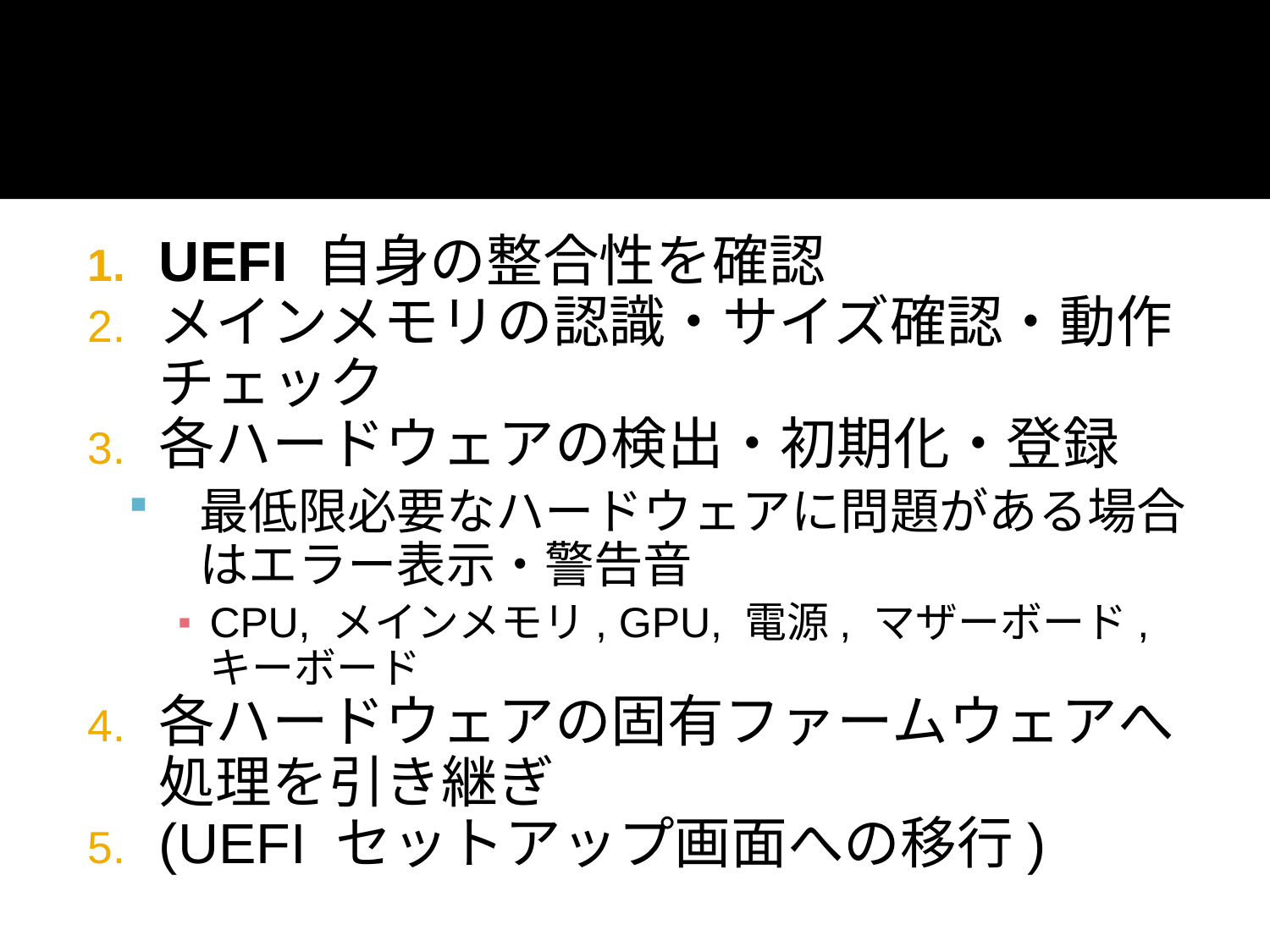

POST の基本的な手順
UEFI 自身の整合性を確認
メインメモリの認識・サイズ確認・動作チェック
各ハードウェアの検出・初期化・登録
最低限必要なハードウェアに問題がある場合はエラー表示・警告音
CPU, メインメモリ, GPU, 電源, マザーボード, キーボード
各ハードウェアの固有ファームウェアへ処理を引き継ぎ
(UEFI セットアップ画面への移行)